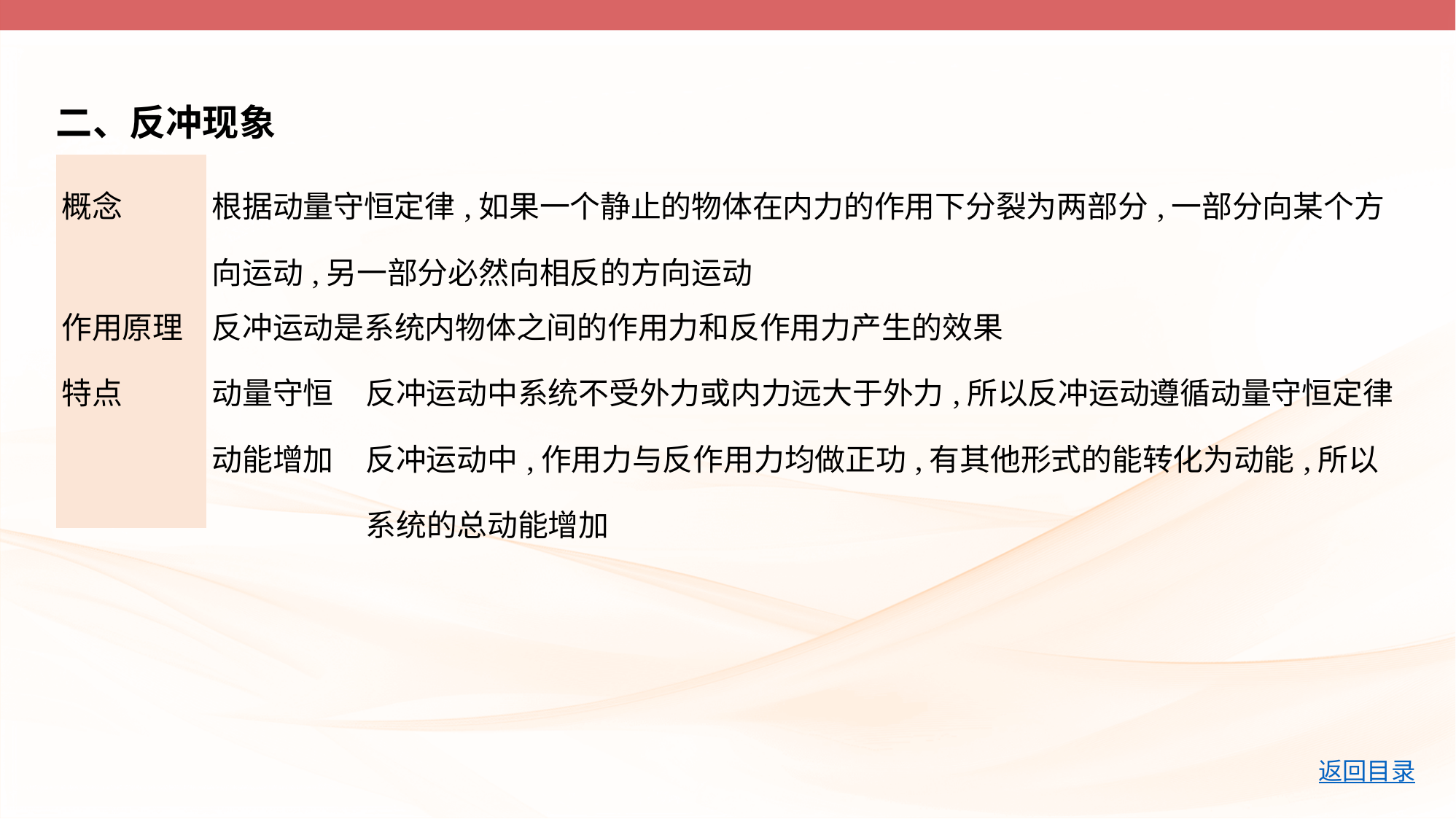

二、反冲现象
| 概念 | 根据动量守恒定律,如果一个静止的物体在内力的作用下分裂为两部分,一部分向某个方向运动,另一部分必然向相反的方向运动 |  |
| --- | --- | --- |
| 作用原理 | 反冲运动是系统内物体之间的作用力和反作用力产生的效果 |  |
| 特点 | 动量守恒 | 反冲运动中系统不受外力或内力远大于外力,所以反冲运动遵循动量守恒定律 |
|  | 动能增加 | 反冲运动中,作用力与反作用力均做正功,有其他形式的能转化为动能,所以系统的总动能增加 |